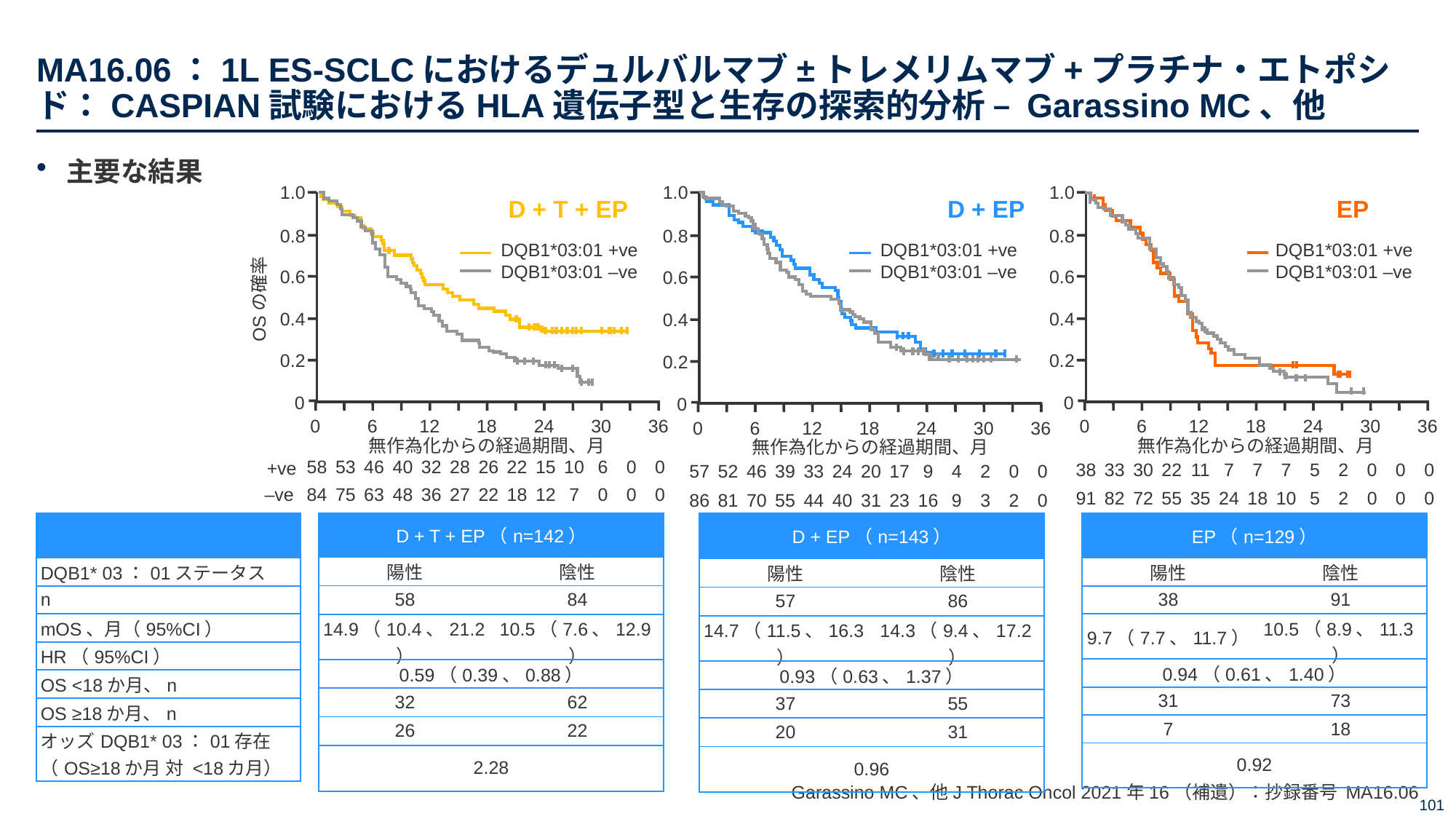

# MA16.06：1L ES-SCLCにおけるデュルバルマブ±トレメリムマブ+プラチナ・エトポシド：CASPIAN試験におけるHLA遺伝子型と生存の探索的分析 – Garassino MC、他
主要な結果
1.0
0.8
0.6
OSの確率
0.4
0.2
0

0
6
12
18
24
30
36
無作為化からの経過期間、月
53
46
40
32
28
26
22
15
10
6
0
0
58
+ve
–ve
84
75
63
48
36
27
22
18
12
7
0
0
0
1.0
0.8
0.6
0.4
0.2
0

0
6
12
18
24
30
36
無作為化からの経過期間、月
57
52
46
39
33
24
20
17
9
4
2
0
0
86
81
70
55
44
40
31
23
16
9
3
2
0
1.0
0.8
0.6
0.4
0.2
0

0
6
12
18
24
30
36
無作為化からの経過期間、月
38
33
30
22
11
7
7
7
5
2
0
0
0
91
82
72
55
35
24
18
10
5
2
0
0
0
D + T + EP
D + EP
EP

DQB1*03:01 +ve
DQB1*03:01 –ve
DQB1*03:01 +ve
DQB1*03:01 –ve
DQB1*03:01 +ve
DQB1*03:01 –ve
|  |
| --- |
| DQB1\* 03：01ステータス |
| n |
| mOS、月（95%CI） |
| HR（95%CI） |
| OS <18か月、n |
| OS ≥18か月、n |
| オッズDQB1\* 03：01存在 （OS≥18か月 対 <18カ月） |
| D + T + EP（n=142） |  |
| --- | --- |
| 陽性 | 陰性 |
| 58 | 84 |
| 14.9（10.4、21.2） | 10.5（7.6、12.9） |
| 0.59（0.39、0.88） |  |
| 32 | 62 |
| 26 | 22 |
| 2.28 |  |
| D + EP（n=143） |  |
| --- | --- |
| 陽性 | 陰性 |
| 57 | 86 |
| 14.7（11.5、16.3） | 14.3（9.4、17.2） |
| 0.93（0.63、1.37） |  |
| 37 | 55 |
| 20 | 31 |
| 0.96 |  |
| EP（n=129） |  |
| --- | --- |
| 陽性 | 陰性 |
| 38 | 91 |
| 9.7（7.7、11.7） | 10.5（8.9、11.3） |
| 0.94（0.61、1.40） |  |
| 31 | 73 |
| 7 | 18 |
| 0.92 |  |
Garassino MC、他J Thorac Oncol 2021年16（補遺）：抄録番号 MA16.06